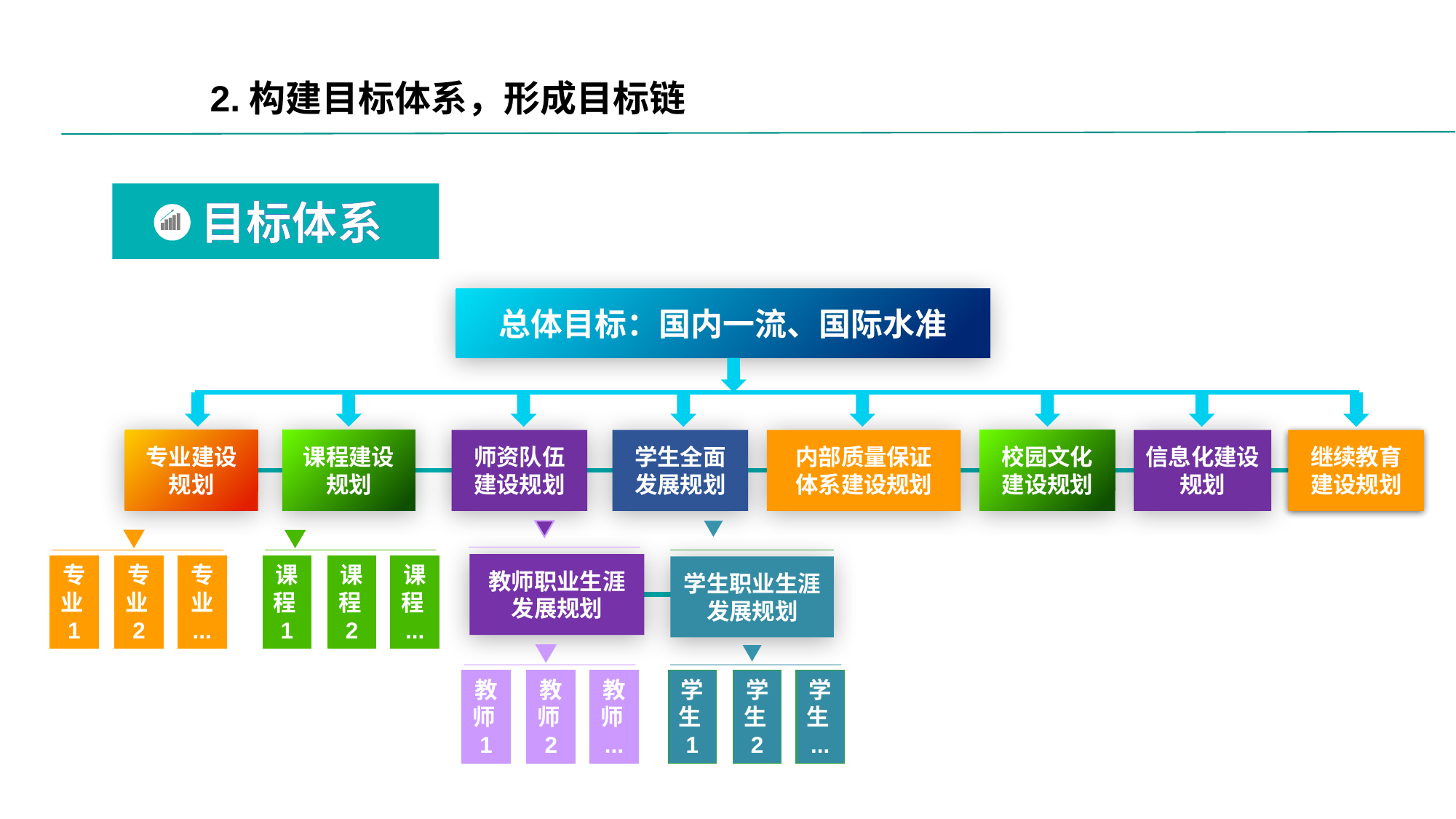

2.构建目标体系，形成目标链
  目标体系

总体目标：国内一流、国际水准

专业建设规划
课程建设规划
师资队伍
建设规划
学生全面
发展规划
内部质量保证
体系建设规划
校园文化
建设规划
信息化建设规划
继续教育
建设规划

专业1
专业2
专业
...

课程1
课程2
课程...
教师职业生涯发展规划
学生职业生涯发展规划

教师1
教师2
教师...

学生1
学生2
学生...